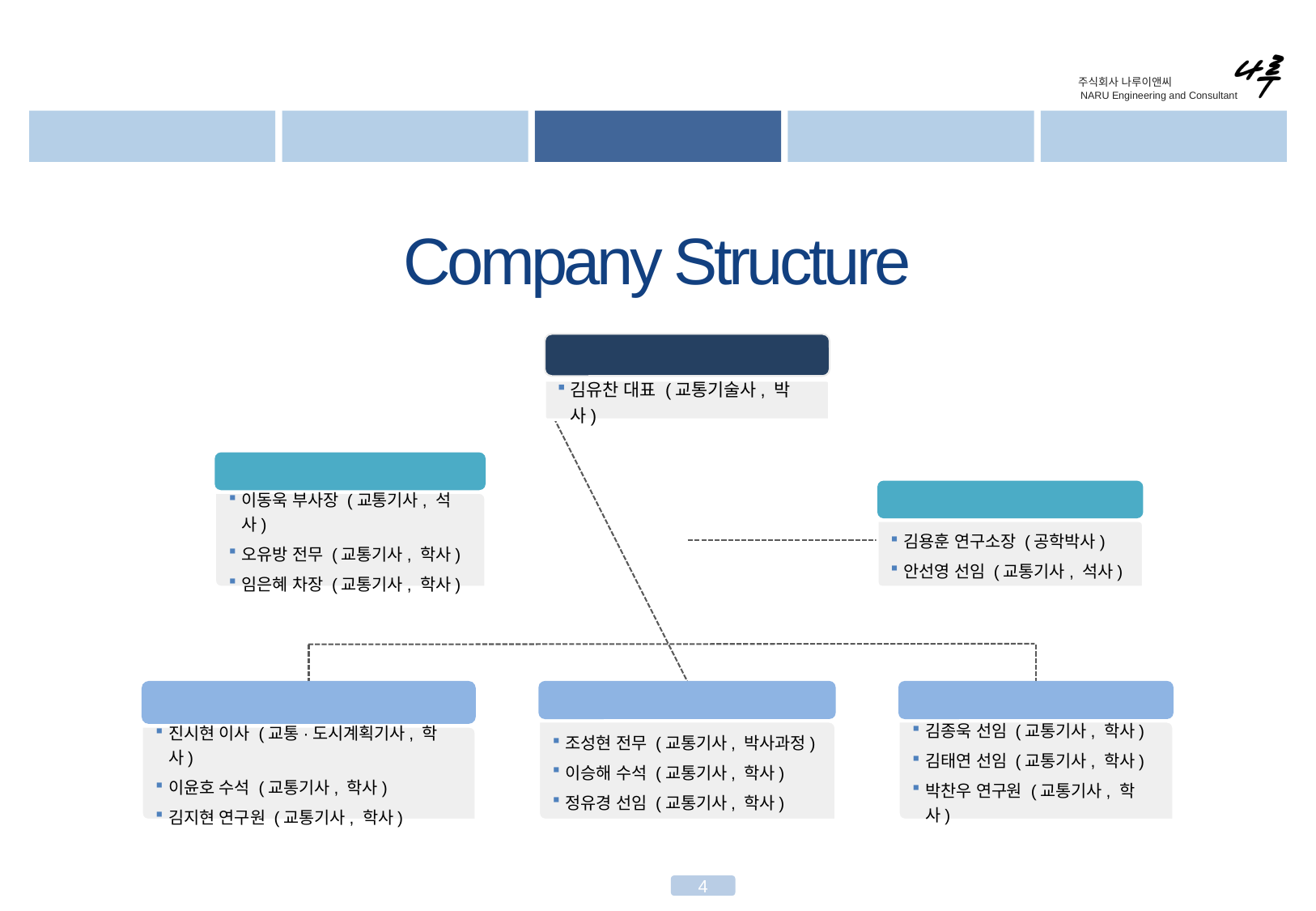

Company Structure
NARU E&C
김유찬 대표 (교통기술사, 박사)
J E&C
이동욱 부사장 (교통기사, 석사)
오유방 전무 (교통기사, 학사)
임은혜 차장 (교통기사, 학사)
부설기술연구소
김용훈 연구소장 (공학박사)
안선영 선임 (교통기사, 석사)
교통계획부
진시현 이사 (교통·도시계획기사, 학사)
이윤호 수석 (교통기사, 학사)
김지현 연구원 (교통기사, 학사)
설계 / 도시부
조성현 전무 (교통기사, 박사과정)
이승해 수석 (교통기사, 학사)
정유경 선임 (교통기사, 학사)
민자사업부
김종욱 선임 (교통기사, 학사)
김태연 선임 (교통기사, 학사)
박찬우 연구원 (교통기사, 학사)
4